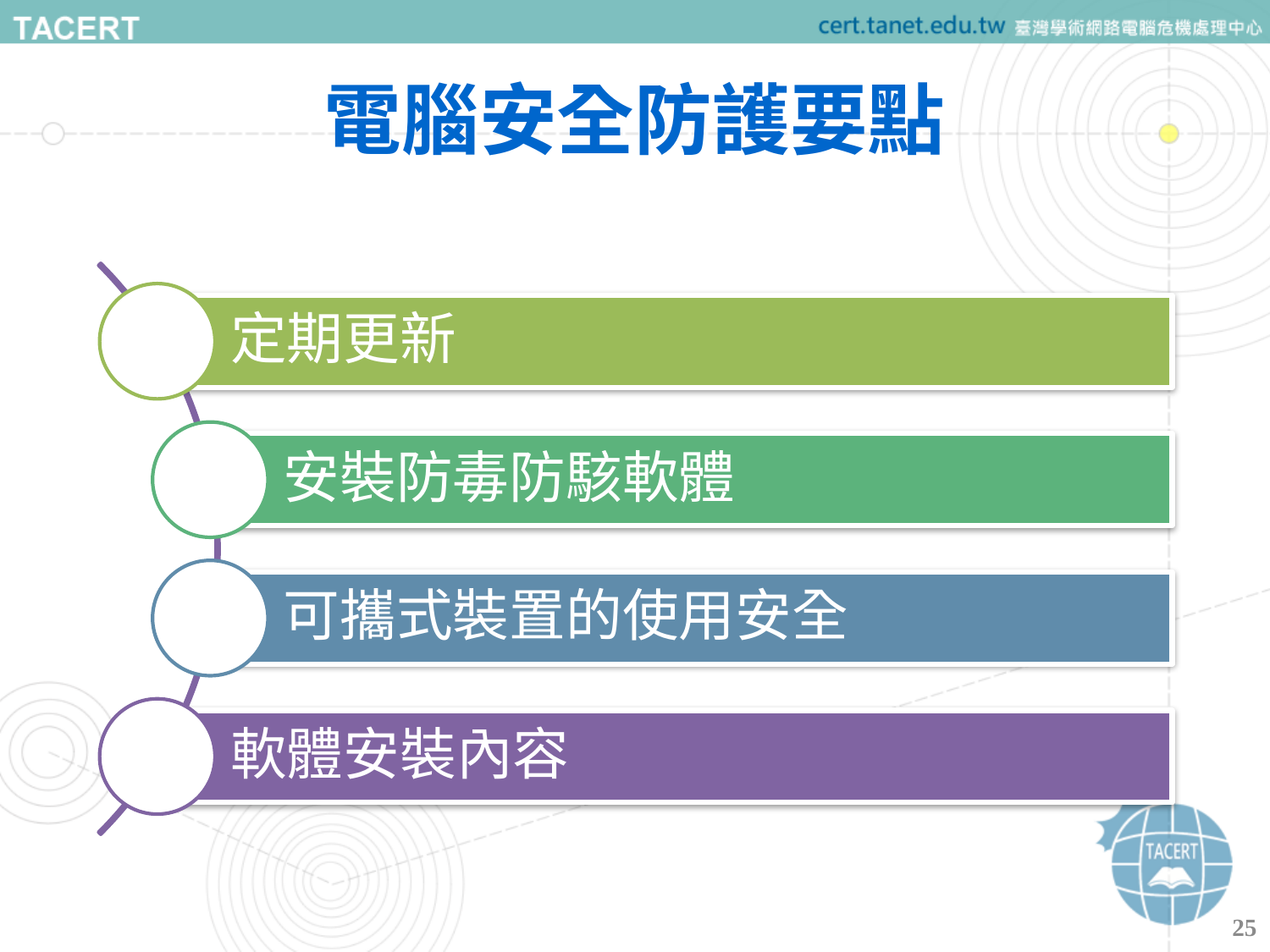

# 電腦安全防護要點
定期更新
安裝防毒防駭軟體
可攜式裝置的使用安全
軟體安裝內容
25